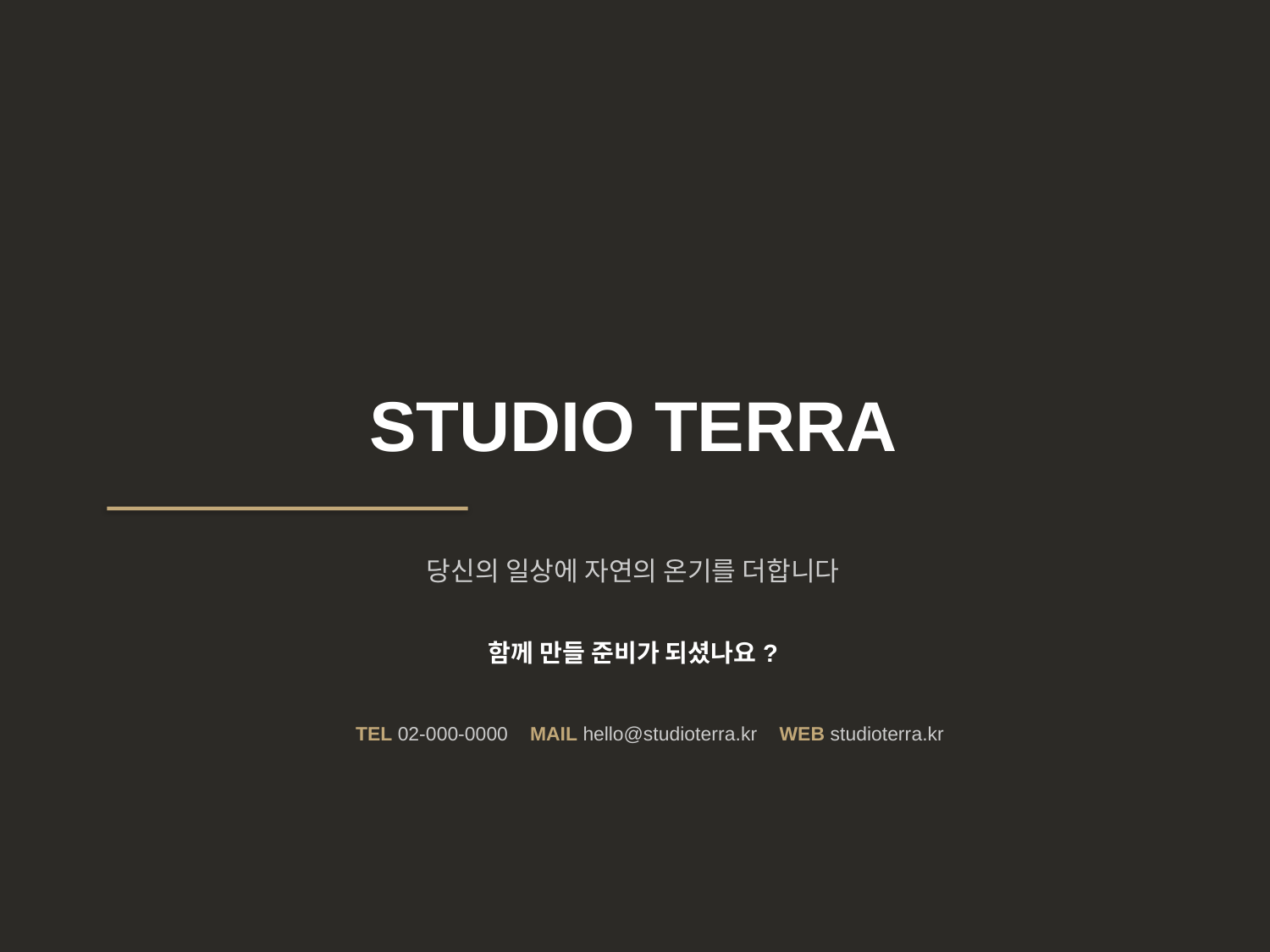

STUDIO TERRA

당신의 일상에 자연의 온기를 더합니다
함께 만들 준비가 되셨나요?
TEL 02-000-0000    MAIL hello@studioterra.kr    WEB studioterra.kr